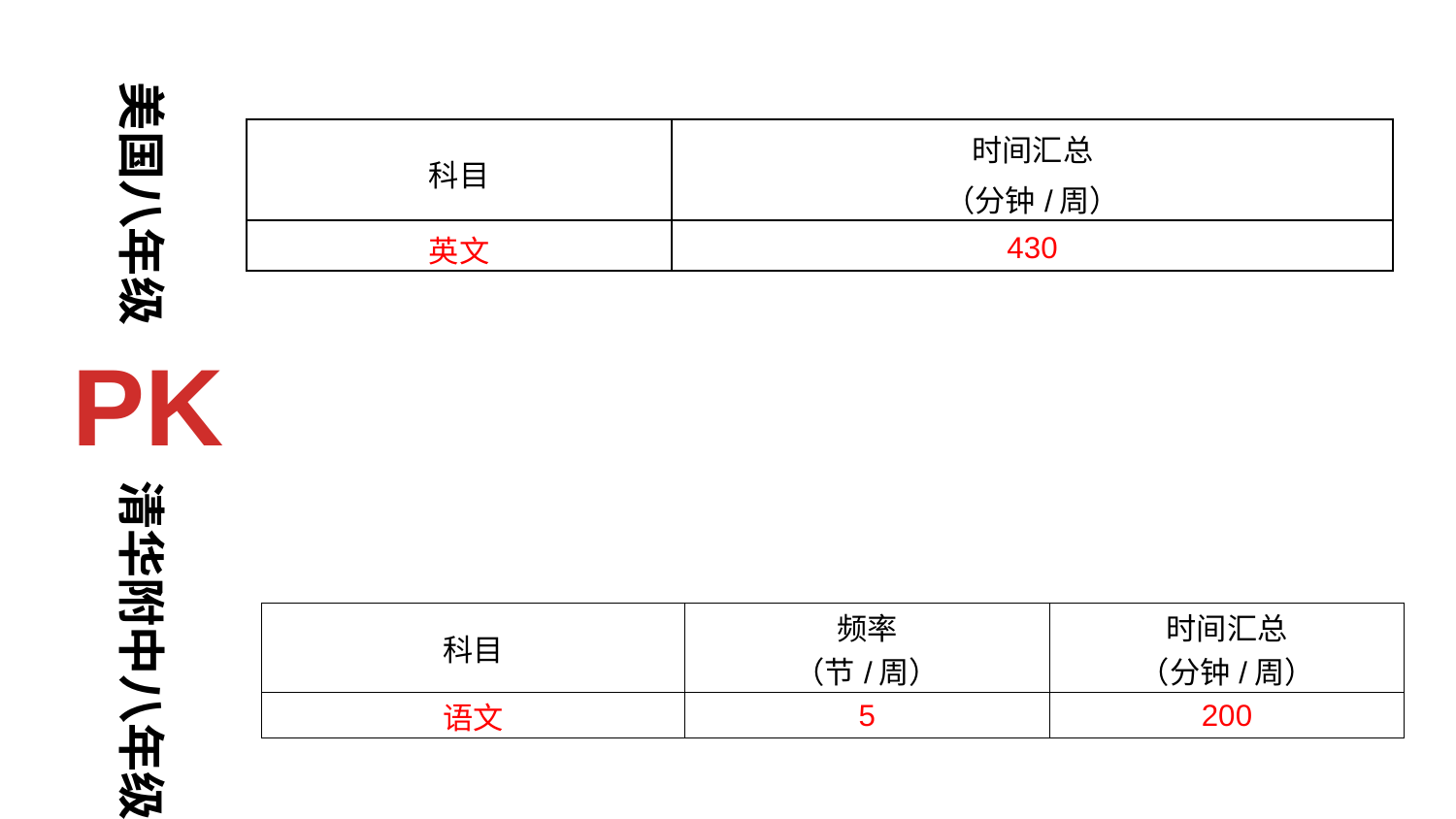

美国八年级
| 科目 | 时间汇总 （分钟/周） |
| --- | --- |
| 英文 | 430 |
PK
清华附中八年级
| 科目 | 频率 （节/周） | 时间汇总 （分钟/周） |
| --- | --- | --- |
| 语文 | 5 | 200 |